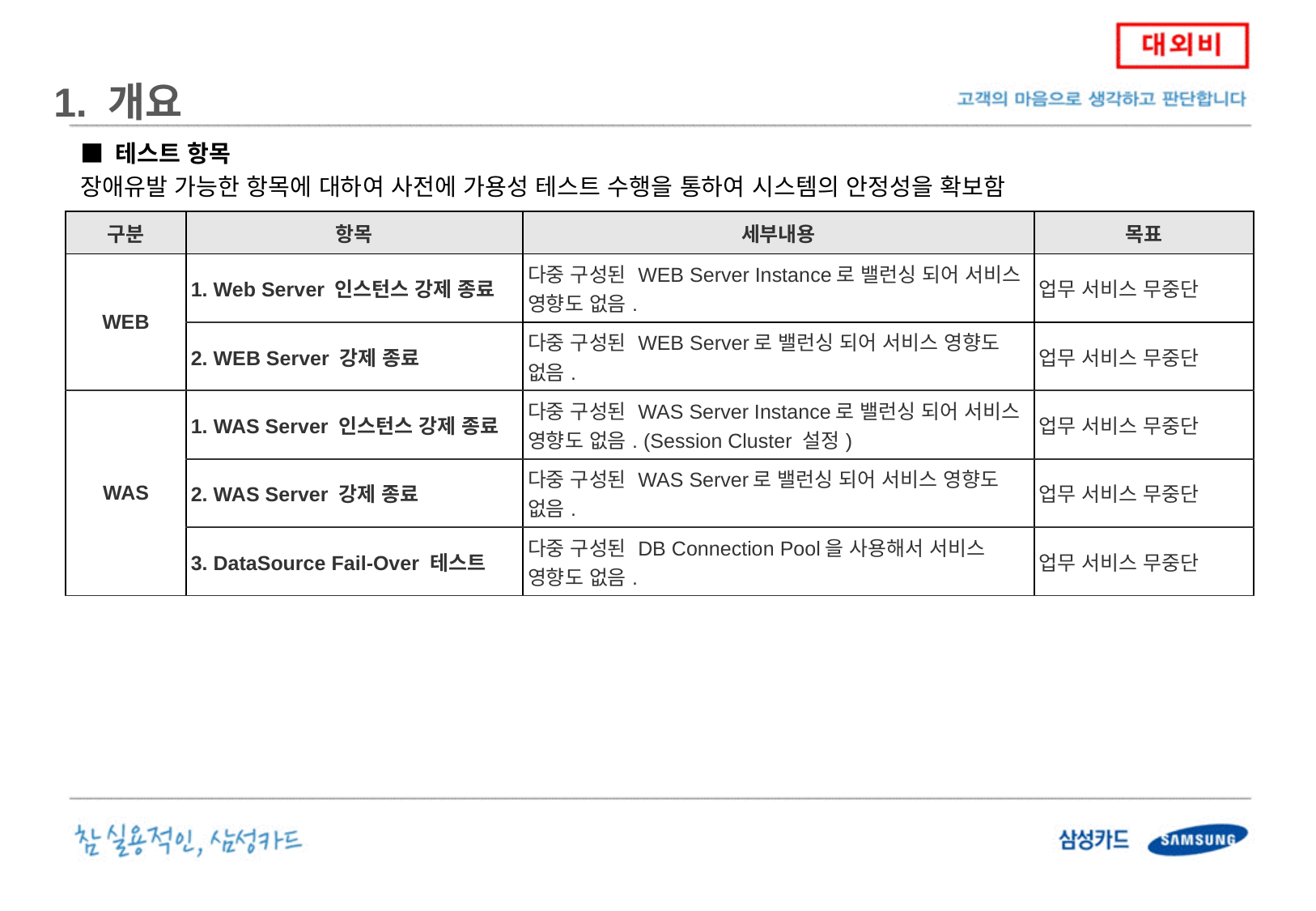

1. 개요
■ 테스트 항목
장애유발 가능한 항목에 대하여 사전에 가용성 테스트 수행을 통하여 시스템의 안정성을 확보함
| 구분 | 항목 | 세부내용 | 목표 |
| --- | --- | --- | --- |
| WEB | 1. Web Server 인스턴스 강제 종료 | 다중 구성된 WEB Server Instance로 밸런싱 되어 서비스 영향도 없음. | 업무 서비스 무중단 |
|  | 2. WEB Server 강제 종료 | 다중 구성된 WEB Server로 밸런싱 되어 서비스 영향도 없음. | 업무 서비스 무중단 |
| WAS | 1. WAS Server 인스턴스 강제 종료 | 다중 구성된 WAS Server Instance로 밸런싱 되어 서비스 영향도 없음. (Session Cluster 설정) | 업무 서비스 무중단 |
|  | 2. WAS Server 강제 종료 | 다중 구성된 WAS Server로 밸런싱 되어 서비스 영향도 없음. | 업무 서비스 무중단 |
|  | 3. DataSource Fail-Over 테스트 | 다중 구성된 DB Connection Pool을 사용해서 서비스 영향도 없음. | 업무 서비스 무중단 |